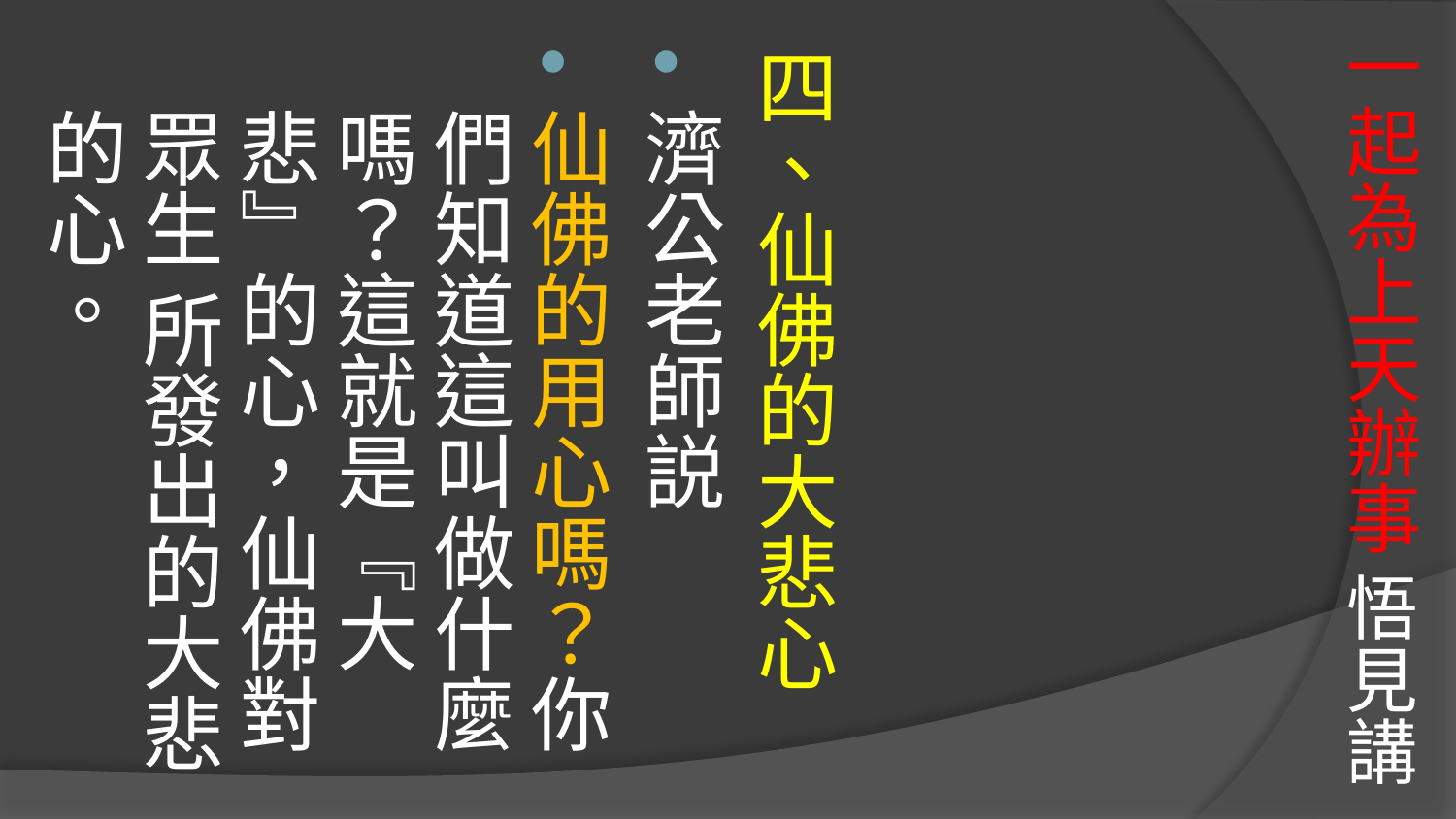

# 一起為上天辦事 悟見講
四、仙佛的大悲心
濟公老師説
仙佛的用心嗎？你們知道這叫做什麼嗎？這就是『大悲』的心，仙佛對眾生 所發出的大悲的心。